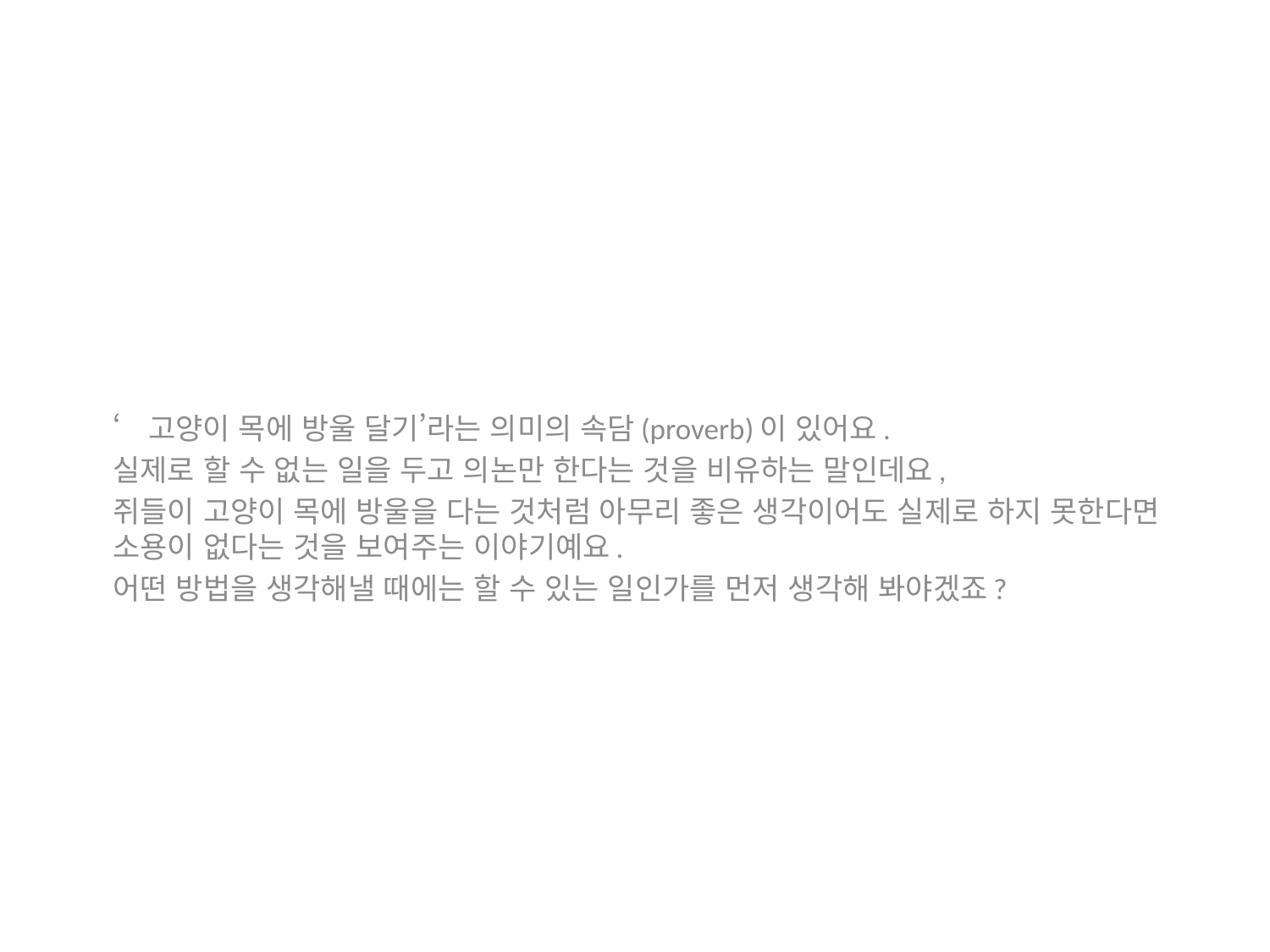

‘고양이 목에 방울 달기’라는 의미의 속담(proverb)이 있어요.
실제로 할 수 없는 일을 두고 의논만 한다는 것을 비유하는 말인데요,
쥐들이 고양이 목에 방울을 다는 것처럼 아무리 좋은 생각이어도 실제로 하지 못한다면 소용이 없다는 것을 보여주는 이야기예요.
어떤 방법을 생각해낼 때에는 할 수 있는 일인가를 먼저 생각해 봐야겠죠?